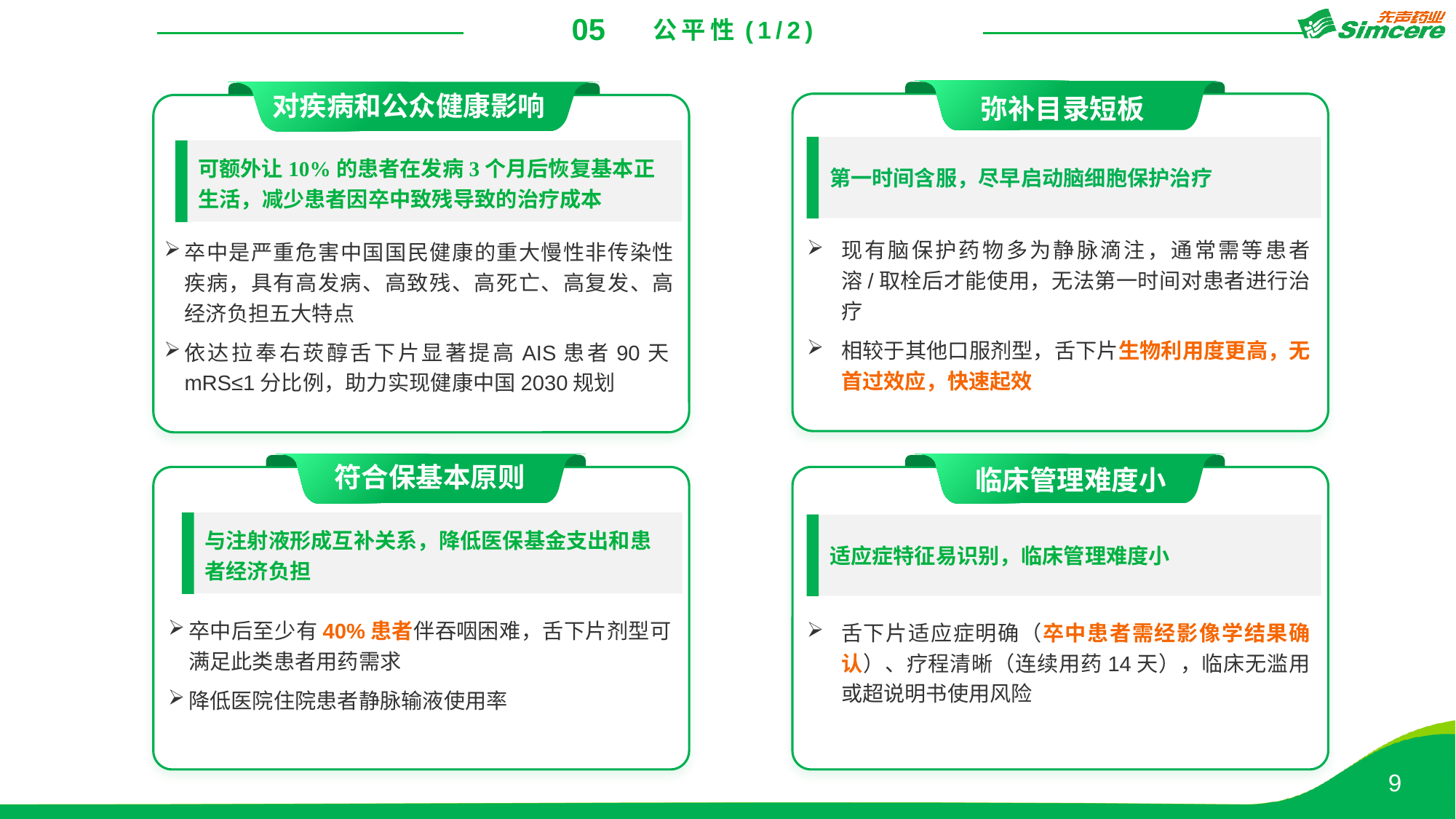

05
公平性(1/2)
对疾病和公众健康影响
弥补目录短板

第一时间含服，尽早启动脑细胞保护治疗

可额外让10%的患者在发病3个月后恢复基本正生活，减少患者因卒中致残导致的治疗成本
现有脑保护药物多为静脉滴注，通常需等患者溶/取栓后才能使用，无法第一时间对患者进行治疗
相较于其他口服剂型，舌下片生物利用度更高，无首过效应，快速起效
卒中是严重危害中国国民健康的重大慢性非传染性疾病，具有高发病、高致残、高死亡、高复发、高经济负担五大特点
依达拉奉右莰醇舌下片显著提高AIS患者90天mRS≤1分比例，助力实现健康中国2030规划
符合保基本原则
临床管理难度小

与注射液形成互补关系，降低医保基金支出和患者经济负担

适应症特征易识别，临床管理难度小
卒中后至少有40%患者伴吞咽困难，舌下片剂型可满足此类患者用药需求
降低医院住院患者静脉输液使用率
舌下片适应症明确（卒中患者需经影像学结果确认）、疗程清晰（连续用药14天），临床无滥用或超说明书使用风险
9